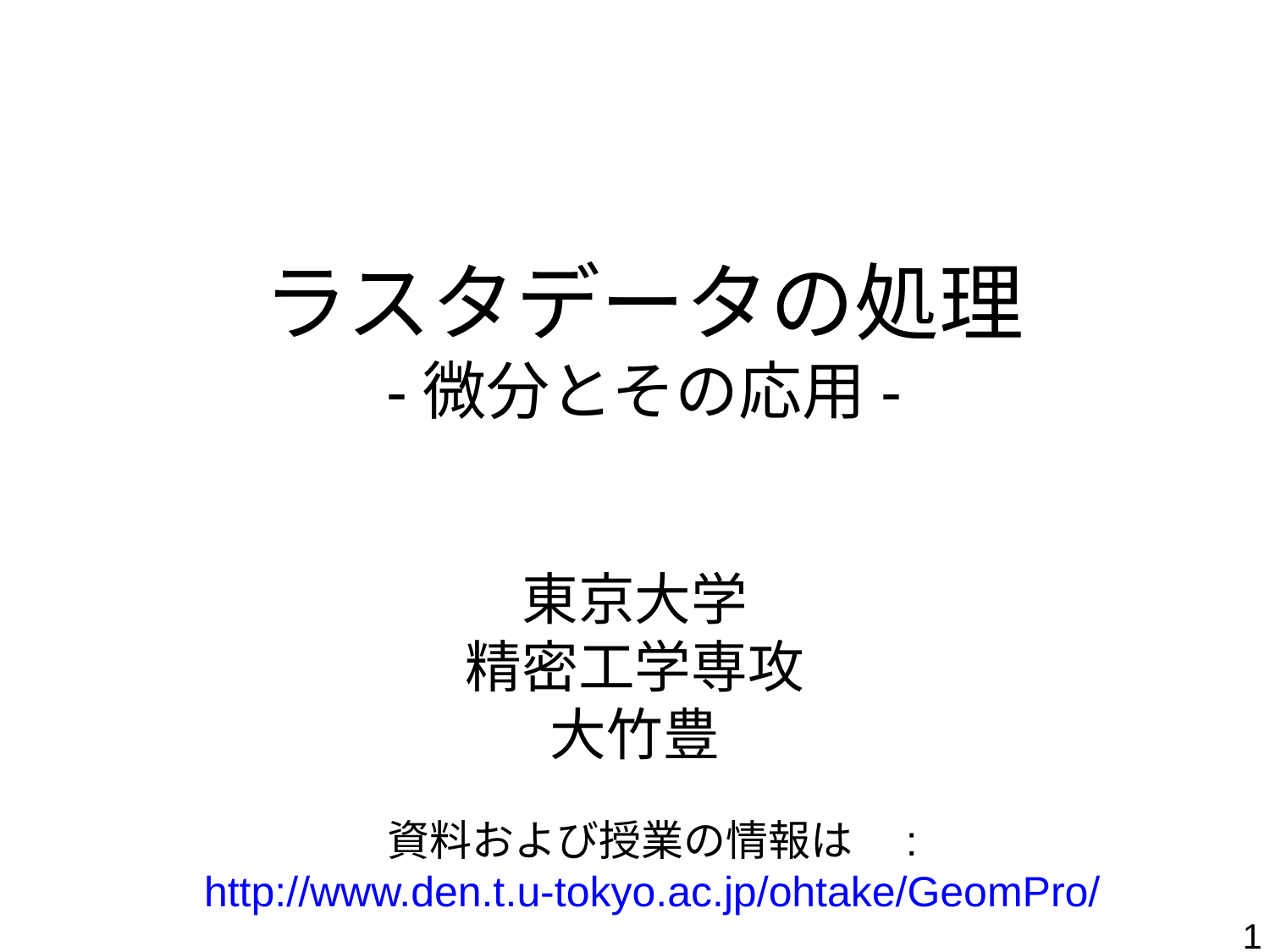

# ラスタデータの処理 -微分とその応用-
東京大学
精密工学専攻
大竹豊
資料および授業の情報は　:
http://www.den.t.u-tokyo.ac.jp/ohtake/GeomPro/
1